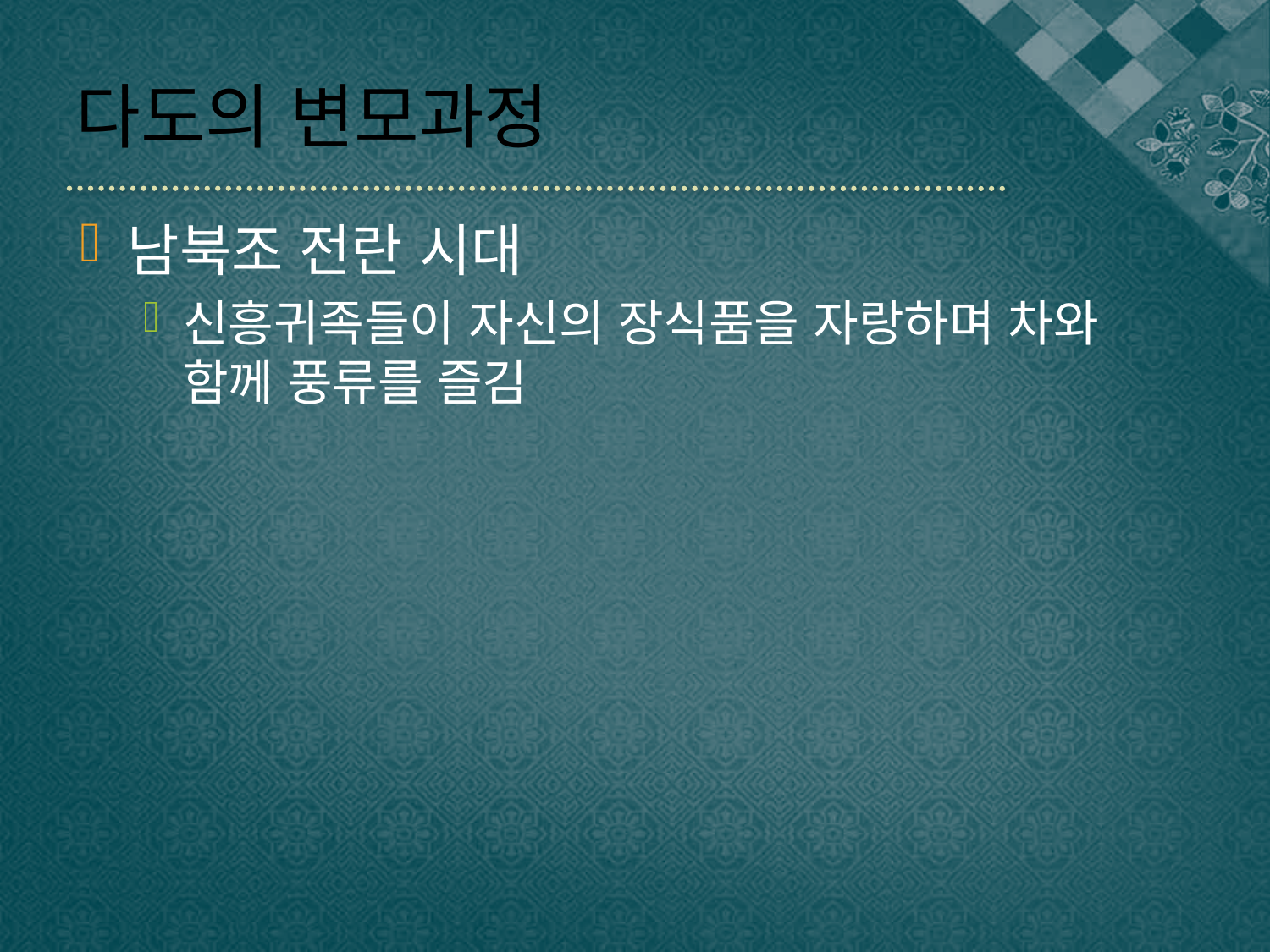

# 다도의 변모과정
남북조 전란 시대
신흥귀족들이 자신의 장식품을 자랑하며 차와 함께 풍류를 즐김